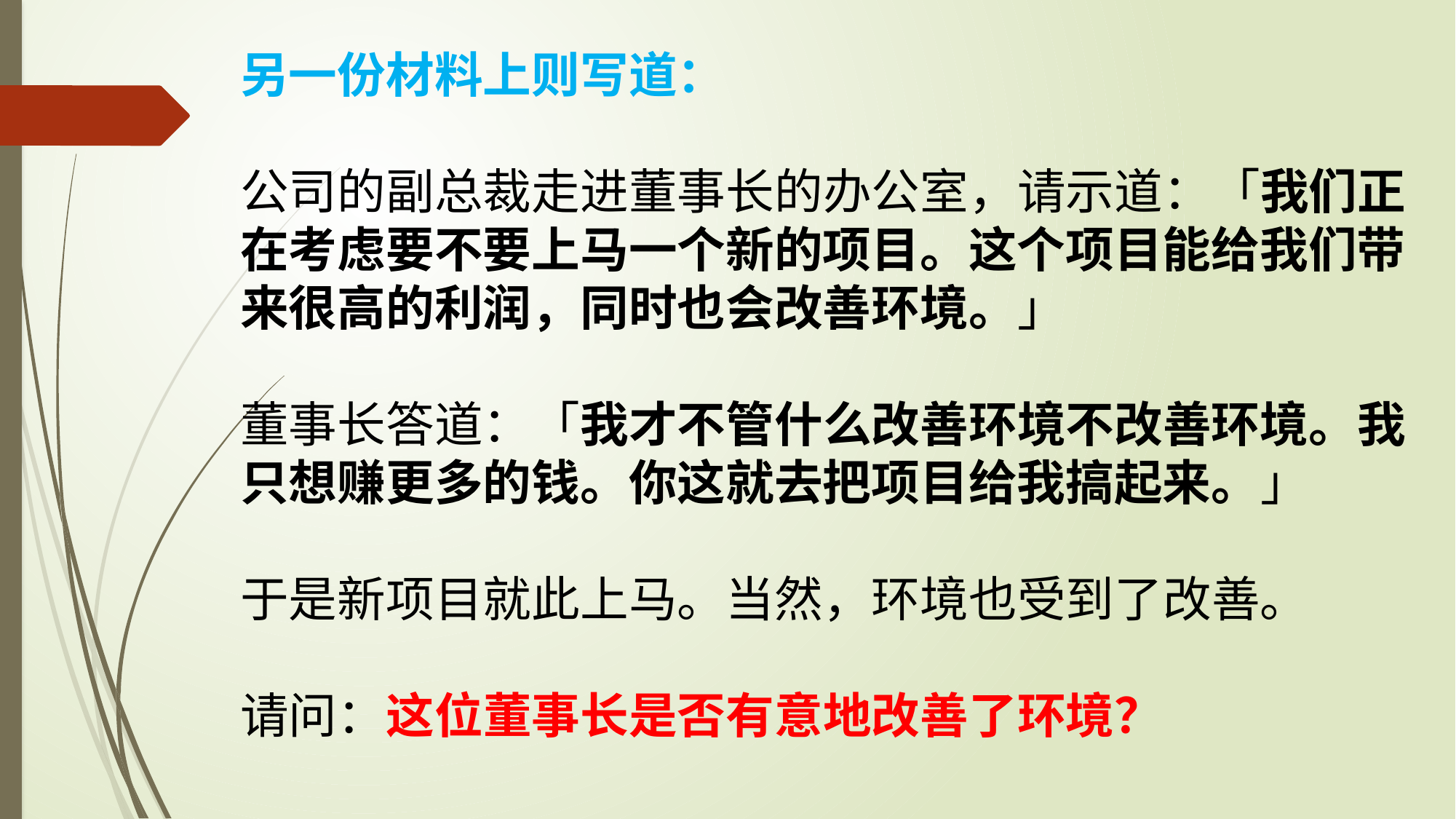

#
另一份材料上则写道：

公司的副总裁走进董事长的办公室，请示道：「我们正在考虑要不要上马一个新的项目。这个项目能给我们带来很高的利润，同时也会改善环境。」
董事长答道：「我才不管什么改善环境不改善环境。我只想赚更多的钱。你这就去把项目给我搞起来。」
于是新项目就此上马。当然，环境也受到了改善。
请问：这位董事长是否有意地改善了环境？